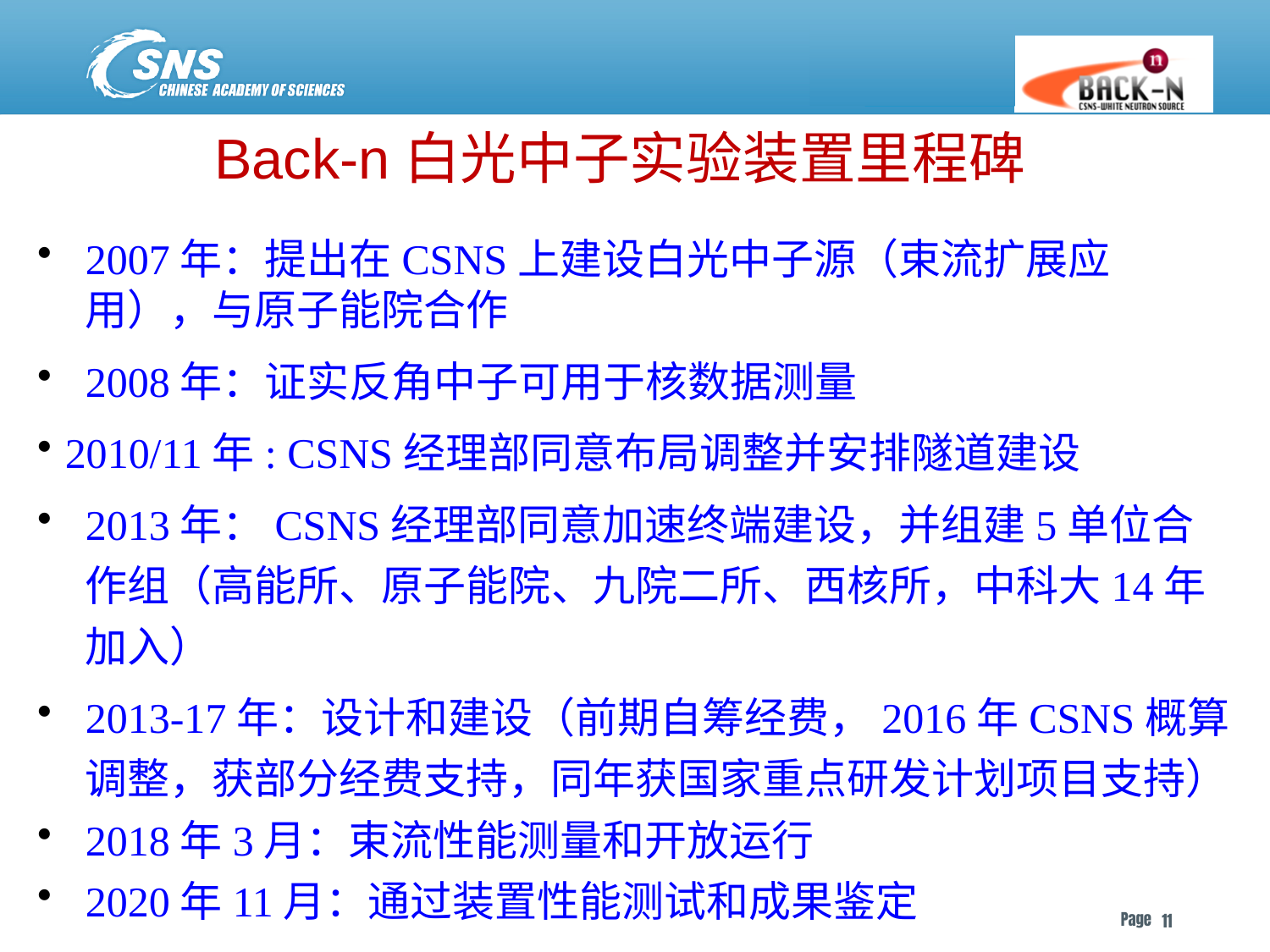

# Back-n白光中子实验装置里程碑
2007年：提出在CSNS上建设白光中子源（束流扩展应用），与原子能院合作
2008年：证实反角中子可用于核数据测量
2010/11年: CSNS经理部同意布局调整并安排隧道建设
2013年：CSNS经理部同意加速终端建设，并组建5单位合作组（高能所、原子能院、九院二所、西核所，中科大14年加入）
2013-17年：设计和建设（前期自筹经费，2016年CSNS概算调整，获部分经费支持，同年获国家重点研发计划项目支持）
2018年3月：束流性能测量和开放运行
2020年11月：通过装置性能测试和成果鉴定
11